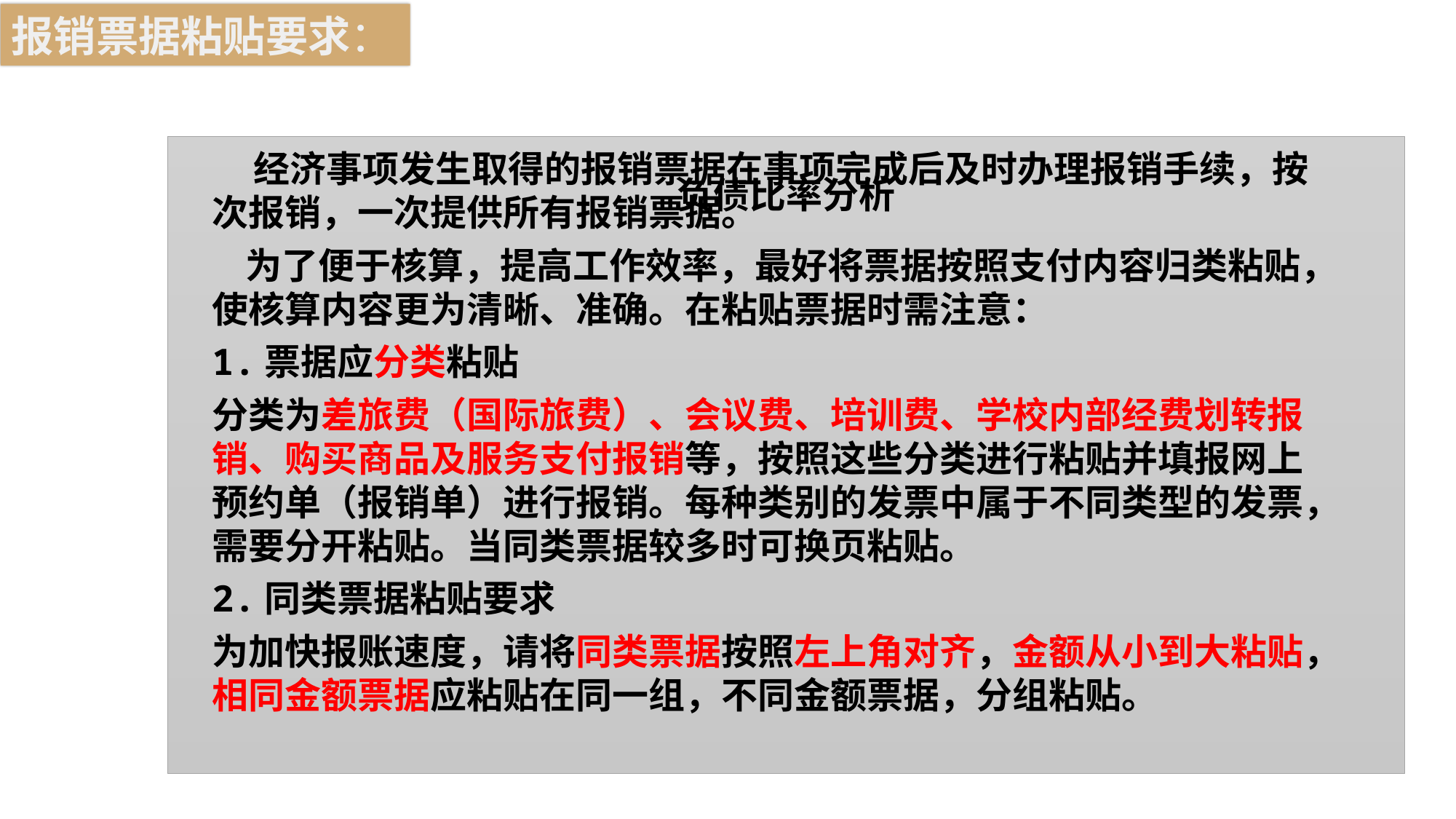

报销票据粘贴要求：

### Chart: 负债比率分析

| Category |
|---|
    经济事项发生取得的报销票据在事项完成后及时办理报销手续，按次报销，一次提供所有报销票据。
   为了便于核算，提高工作效率，最好将票据按照支付内容归类粘贴，使核算内容更为清晰、准确。在粘贴票据时需注意：
1.票据应分类粘贴
分类为差旅费（国际旅费）、会议费、培训费、学校内部经费划转报销、购买商品及服务支付报销等，按照这些分类进行粘贴并填报网上预约单（报销单）进行报销。每种类别的发票中属于不同类型的发票，需要分开粘贴。当同类票据较多时可换页粘贴。
2.同类票据粘贴要求
为加快报账速度，请将同类票据按照左上角对齐，金额从小到大粘贴，相同金额票据应粘贴在同一组，不同金额票据，分组粘贴。